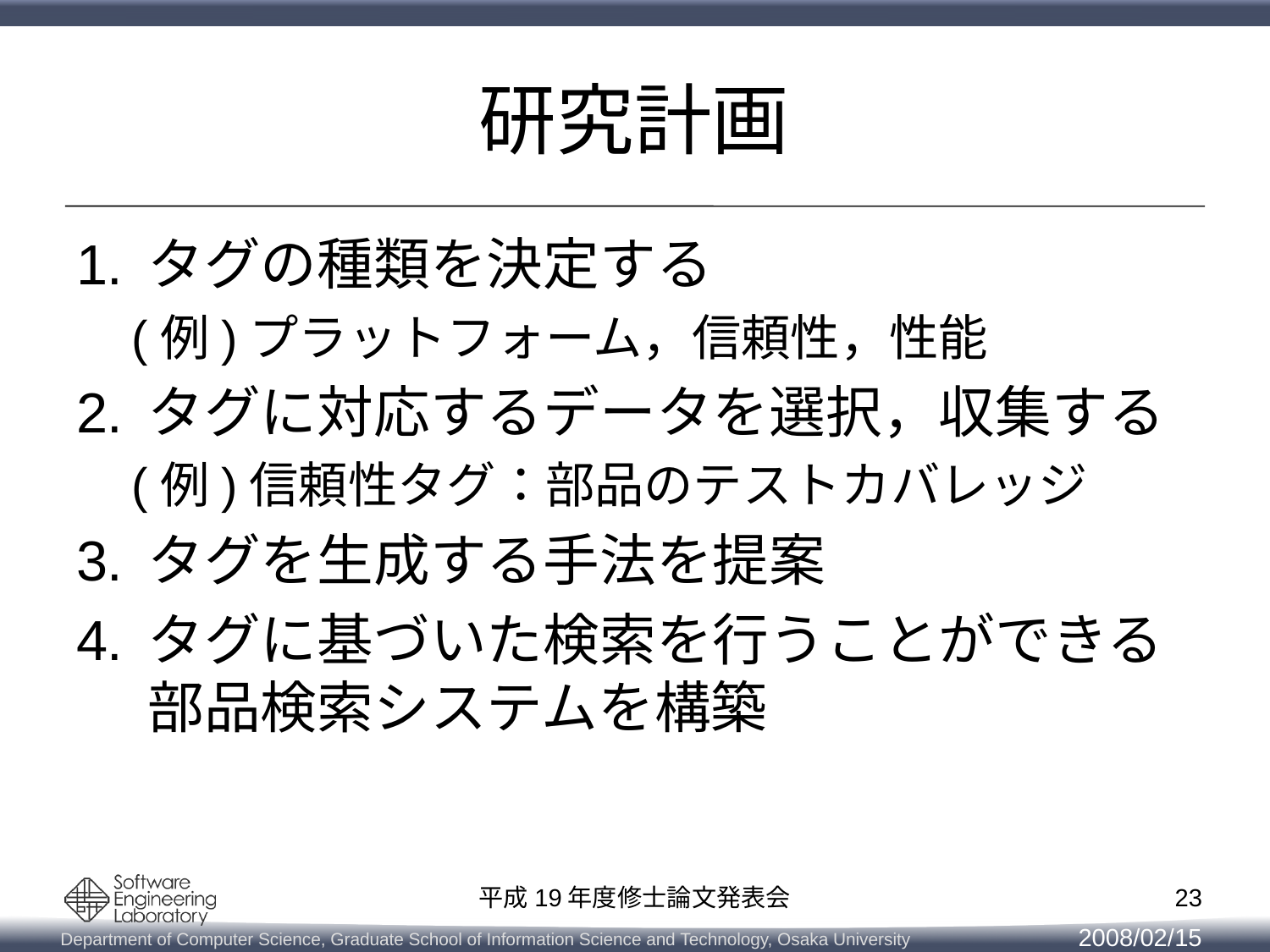

# 研究計画
タグの種類を決定する
(例)プラットフォーム，信頼性，性能
タグに対応するデータを選択，収集する
(例)信頼性タグ：部品のテストカバレッジ
タグを生成する手法を提案
タグに基づいた検索を行うことができる部品検索システムを構築
23
平成19年度修士論文発表会
2008/02/15